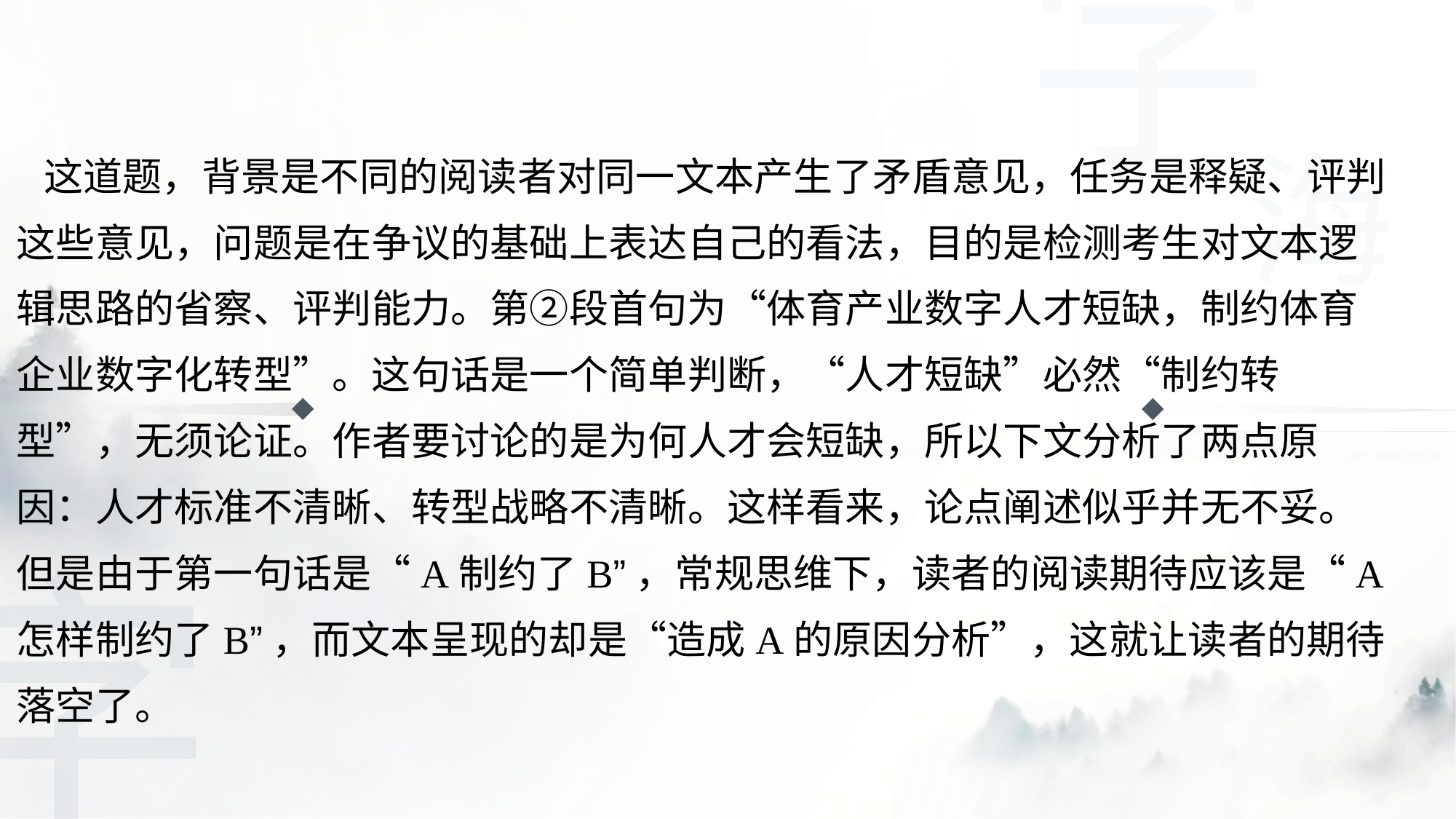

这道题，背景是不同的阅读者对同一文本产生了矛盾意见，任务是释疑、评判这些意见，问题是在争议的基础上表达自己的看法，目的是检测考生对文本逻辑思路的省察、评判能力。第②段首句为“体育产业数字人才短缺，制约体育企业数字化转型”。这句话是一个简单判断，“人才短缺”必然“制约转型”，无须论证。作者要讨论的是为何人才会短缺，所以下文分析了两点原因：人才标准不清晰、转型战略不清晰。这样看来，论点阐述似乎并无不妥。但是由于第一句话是“A制约了B”，常规思维下，读者的阅读期待应该是“A怎样制约了B”，而文本呈现的却是“造成A的原因分析”，这就让读者的期待落空了。